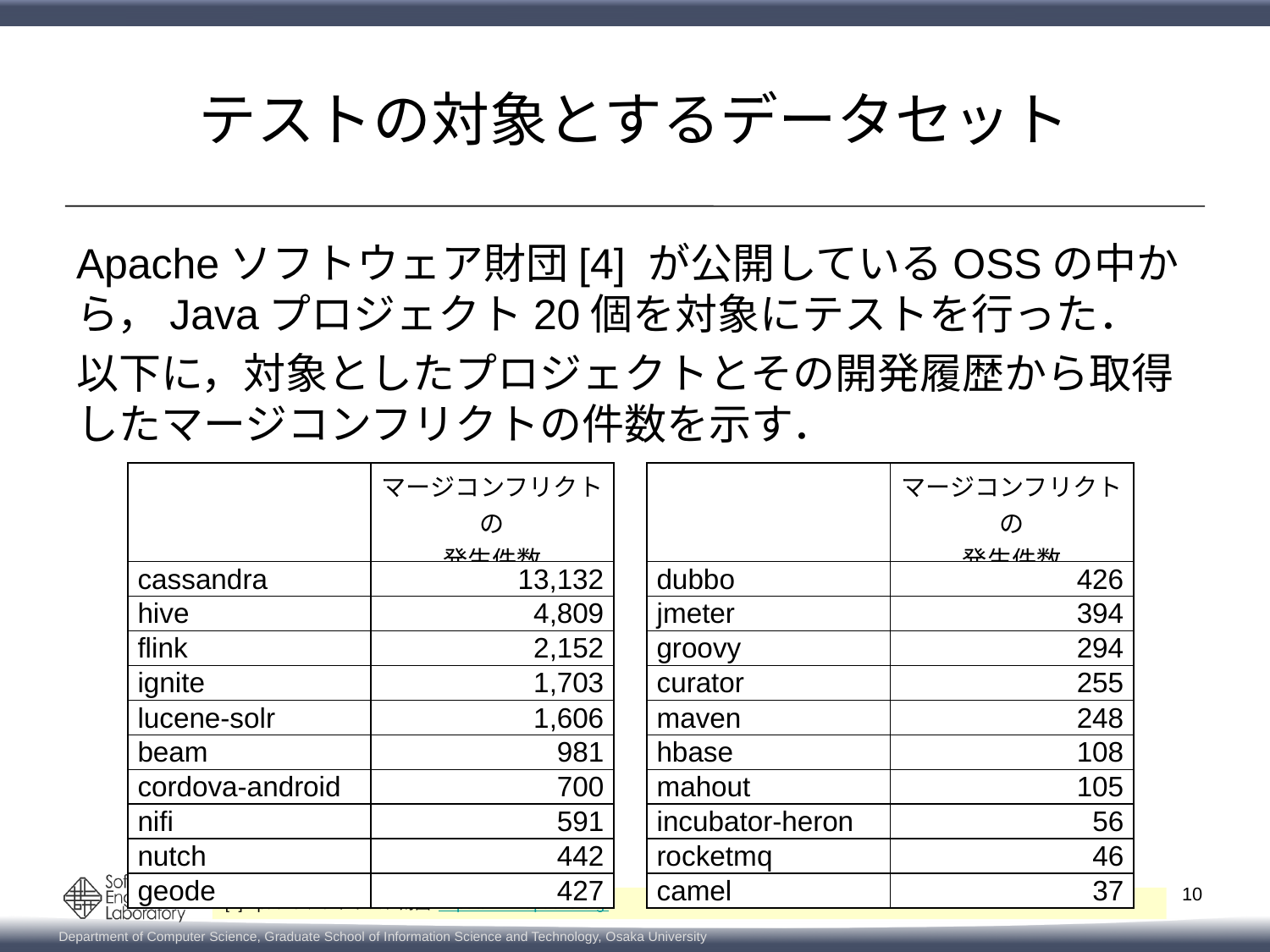

# テストの対象とするデータセット
Apacheソフトウェア財団[4] が公開しているOSSの中から，Javaプロジェクト20個を対象にテストを行った．
以下に，対象としたプロジェクトとその開発履歴から取得したマージコンフリクトの件数を示す．

|  | マージコンフリクトの 発生件数 |
| --- | --- |
| cassandra | 13,132 |
| hive | 4,809 |
| flink | 2,152 |
| ignite | 1,703 |
| lucene-solr | 1,606 |
| beam | 981 |
| cordova-android | 700 |
| nifi | 591 |
| nutch | 442 |
| geode | 427 |
|  | マージコンフリクトの 発生件数 |
| --- | --- |
| dubbo | 426 |
| jmeter | 394 |
| groovy | 294 |
| curator | 255 |
| maven | 248 |
| hbase | 108 |
| mahout | 105 |
| incubator-heron | 56 |
| rocketmq | 46 |
| camel | 37 |
10
[4] Apacheソフトウェア財団 https://www.apache.org/